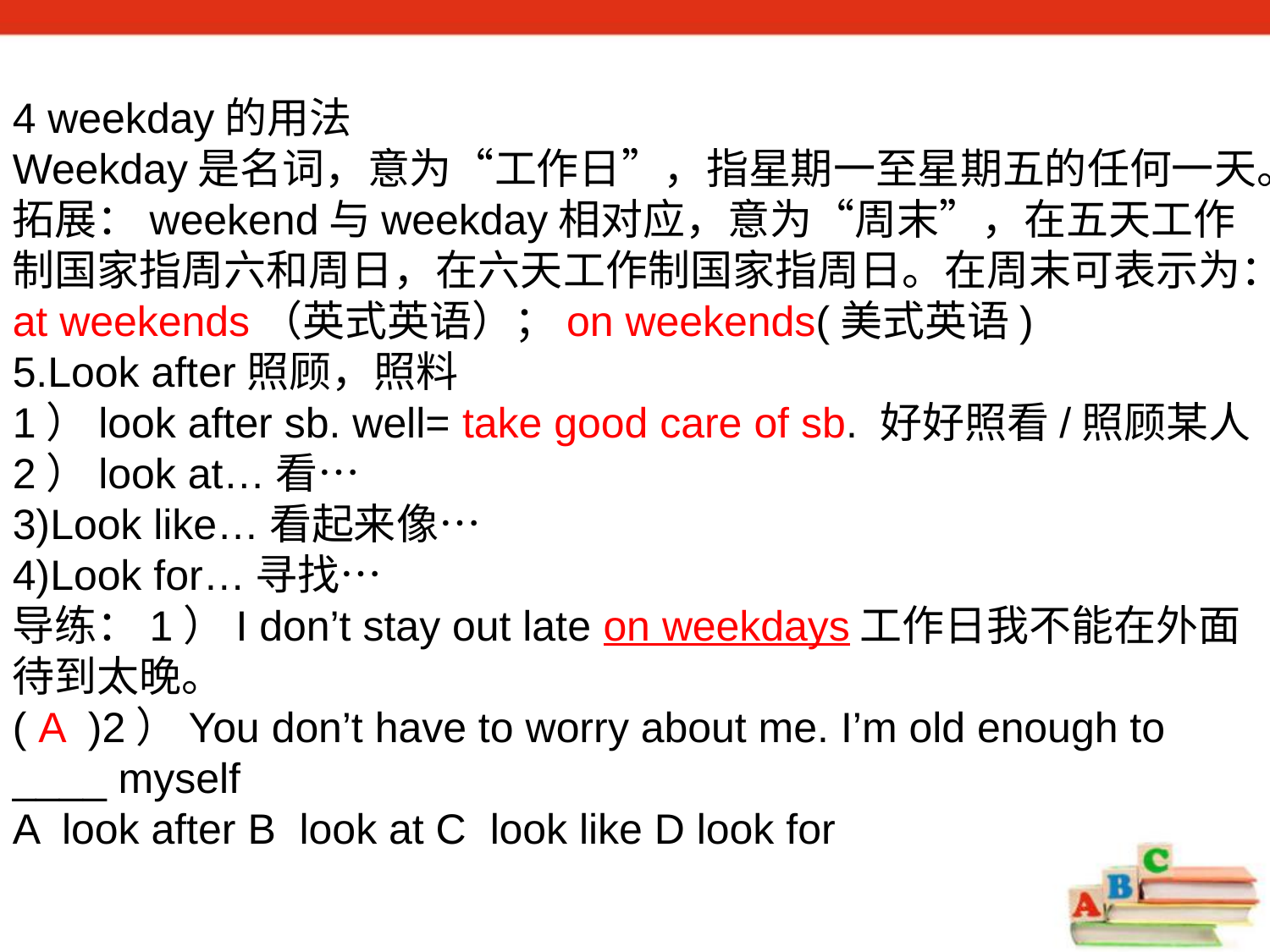

4 weekday的用法
Weekday是名词，意为“工作日”，指星期一至星期五的任何一天。
拓展：weekend与weekday相对应，意为“周末”，在五天工作制国家指周六和周日，在六天工作制国家指周日。在周末可表示为：at weekends（英式英语）；on weekends(美式英语)
5.Look after照顾，照料
1）look after sb. well= take good care of sb. 好好照看/照顾某人
2）look at…看…
3)Look like…看起来像…
4)Look for…寻找…
导练：1）I don’t stay out late on weekdays工作日我不能在外面待到太晚。
( A  )2）You don’t have to worry about me. I’m old enough to ____ myself
A  look after B  look at C  look like D look for